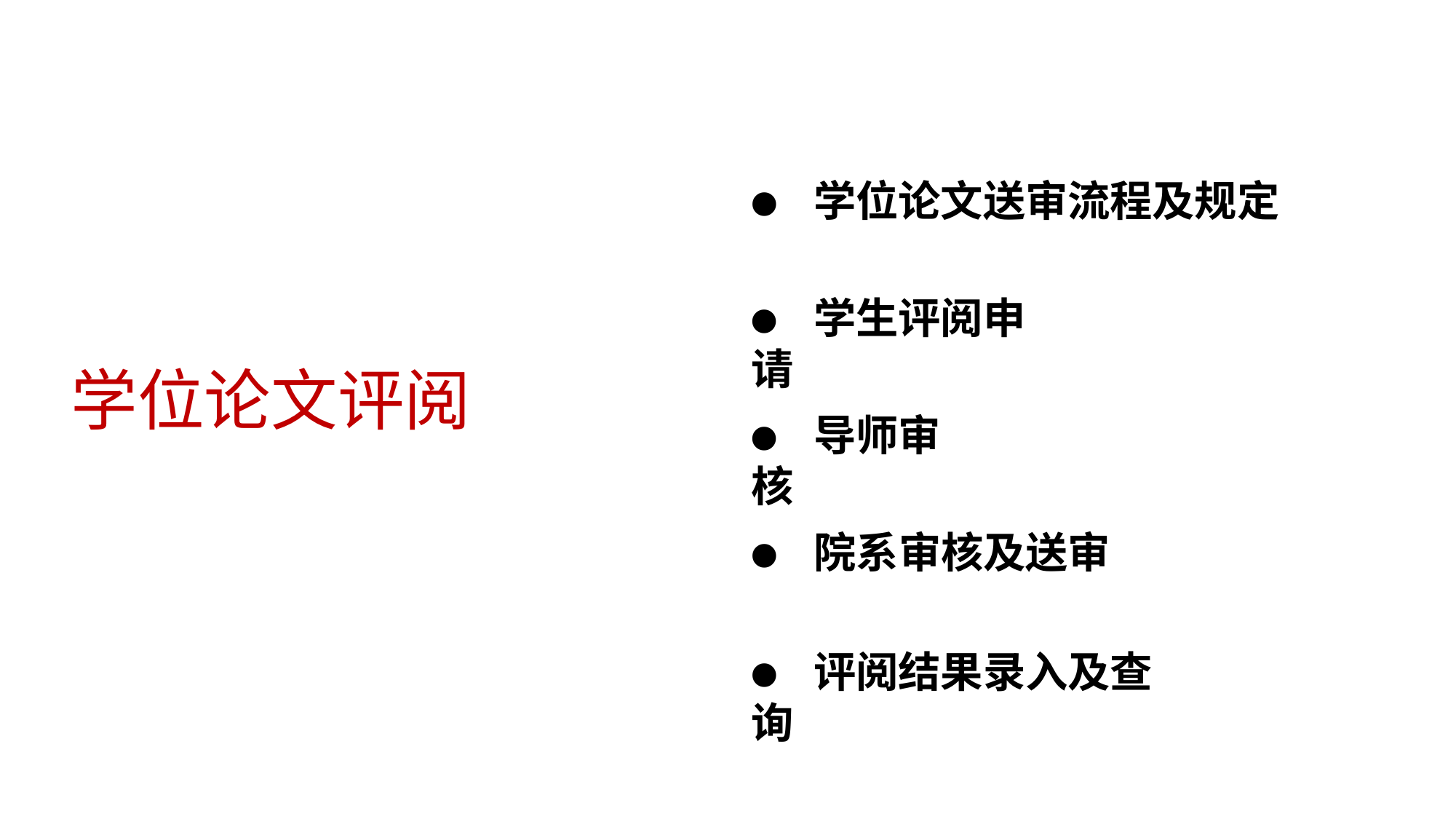

# ⚫学位论文送审流程及规定
⚫学生评阅申请
学位论文评阅
⚫导师审核
⚫院系审核及送审

⚫评阅结果录入及查询